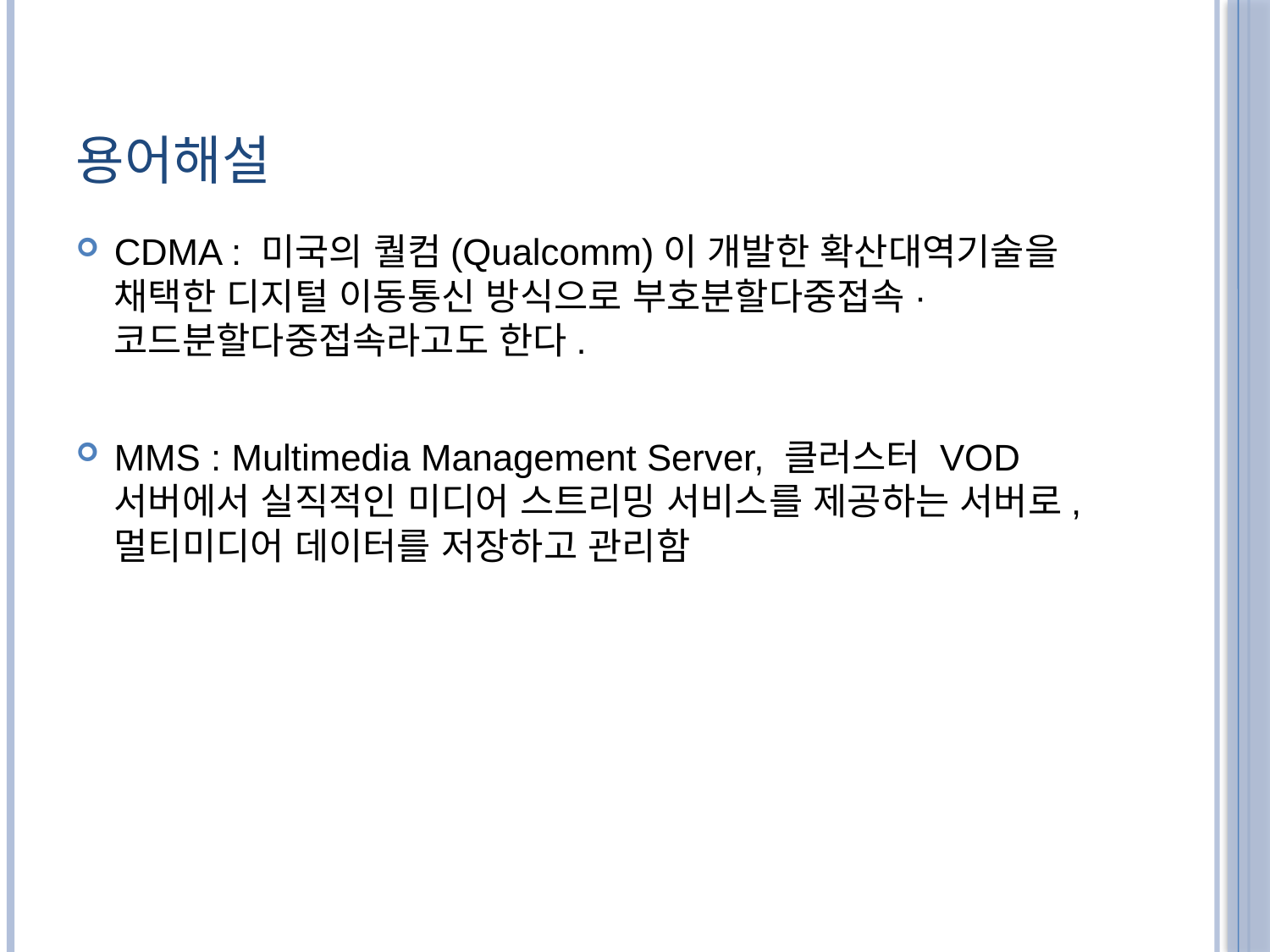

# 용어해설
CDMA : 미국의 퀄컴(Qualcomm)이 개발한 확산대역기술을 채택한 디지털 이동통신 방식으로 부호분할다중접속·코드분할다중접속라고도 한다.

MMS : Multimedia Management Server, 클러스터 VOD 서버에서 실직적인 미디어 스트리밍 서비스를 제공하는 서버로,멀티미디어 데이터를 저장하고 관리함